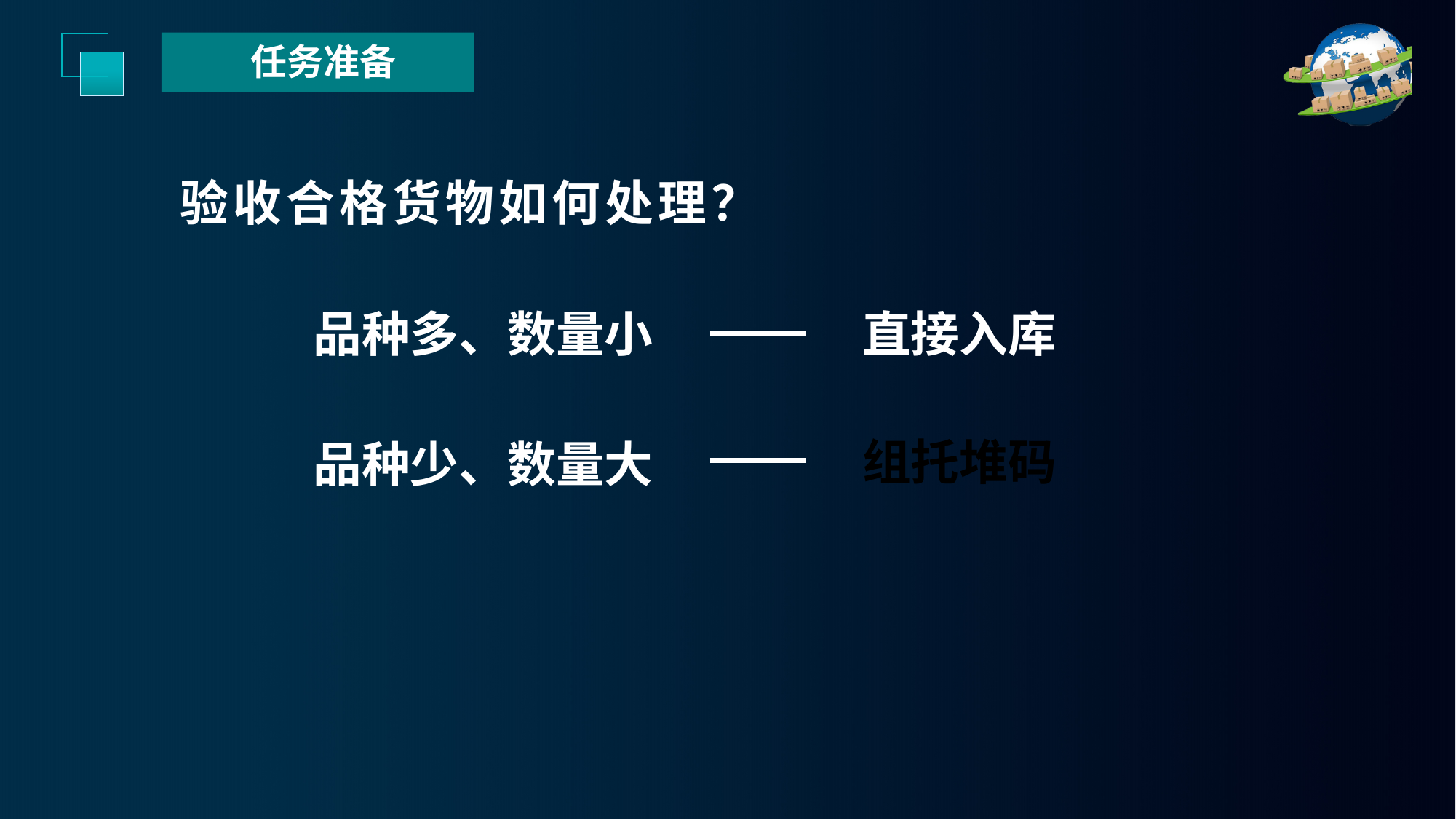

任务准备
验收合格货物如何处理？
直接入库
品种多、数量小
组托堆码
品种少、数量大
延时符